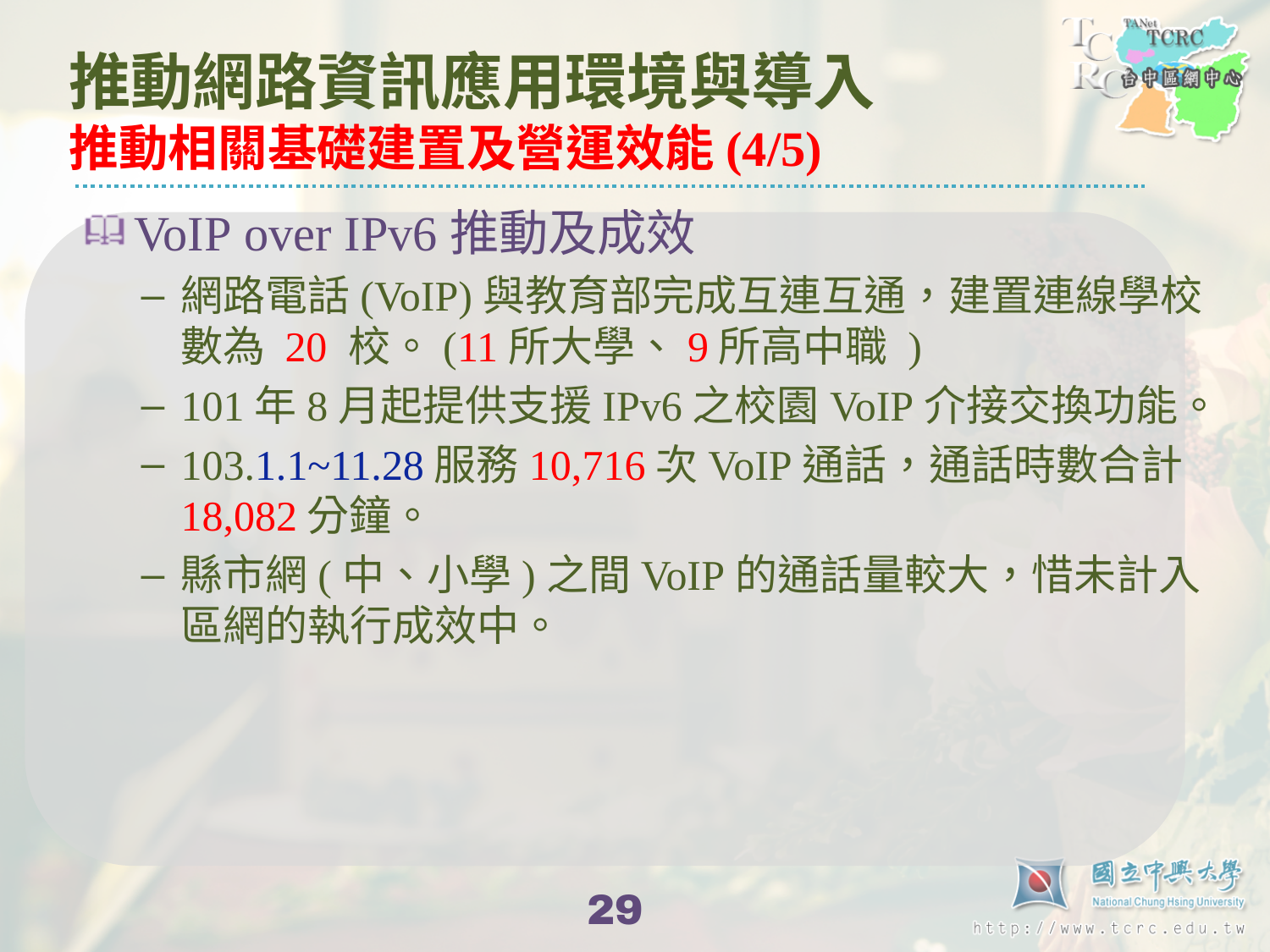

# 推動網路資訊應用環境與導入 推動相關基礎建置及營運效能(4/5)
VoIP over IPv6推動及成效
網路電話(VoIP)與教育部完成互連互通，建置連線學校數為 20 校。(11所大學、9所高中職 )
101年8月起提供支援IPv6之校園VoIP介接交換功能。
103.1.1~11.28服務10,716次VoIP通話，通話時數合計18,082分鐘。
縣市網(中、小學)之間VoIP的通話量較大，惜未計入區網的執行成效中。